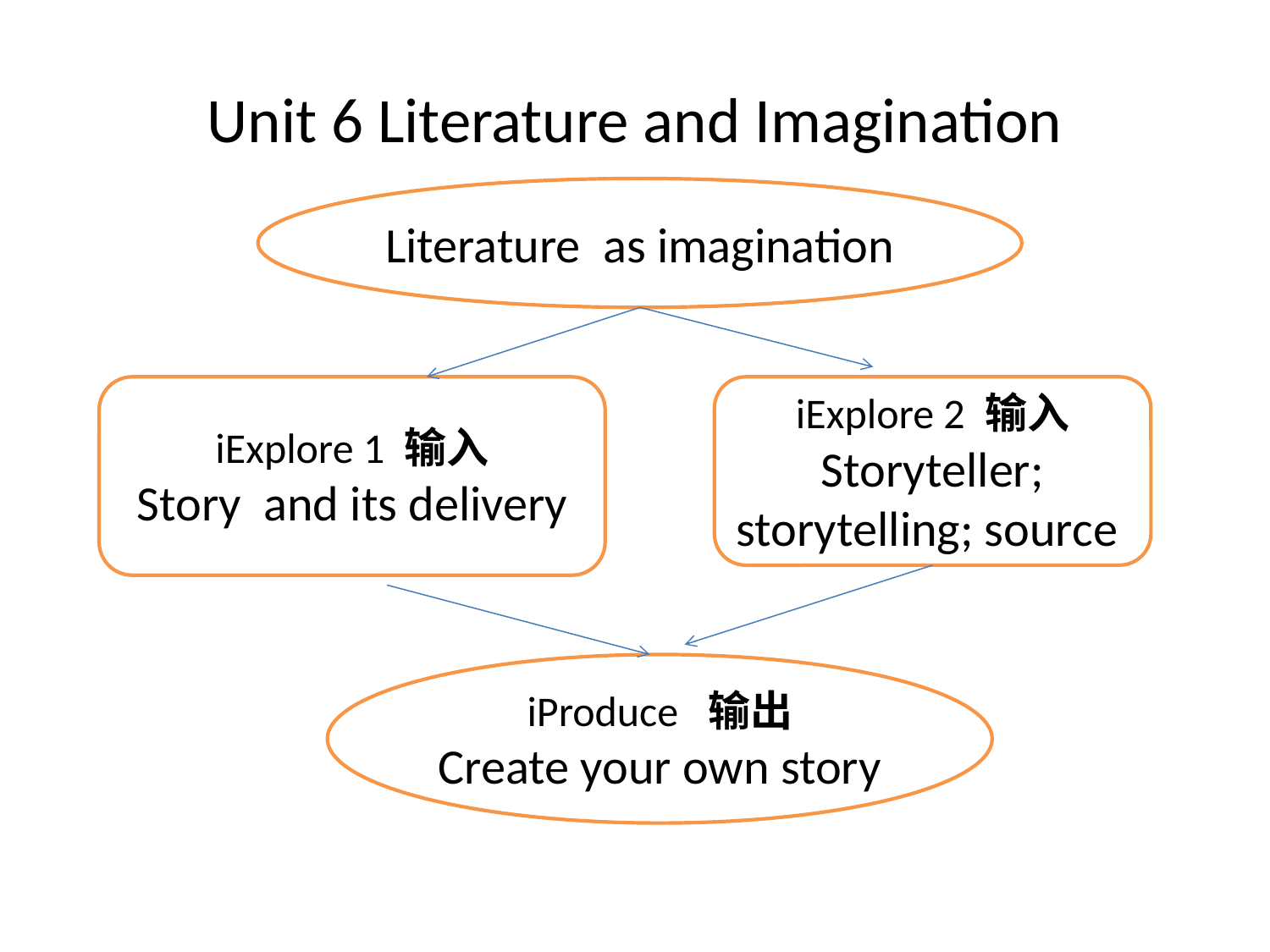

# Unit 6 Literature and Imagination

Literature  as imagination

iExplore 1 输入
Story  and its delivery

iExplore 2 输入
Storyteller; storytelling; source
iProduce  输出
Create your own story